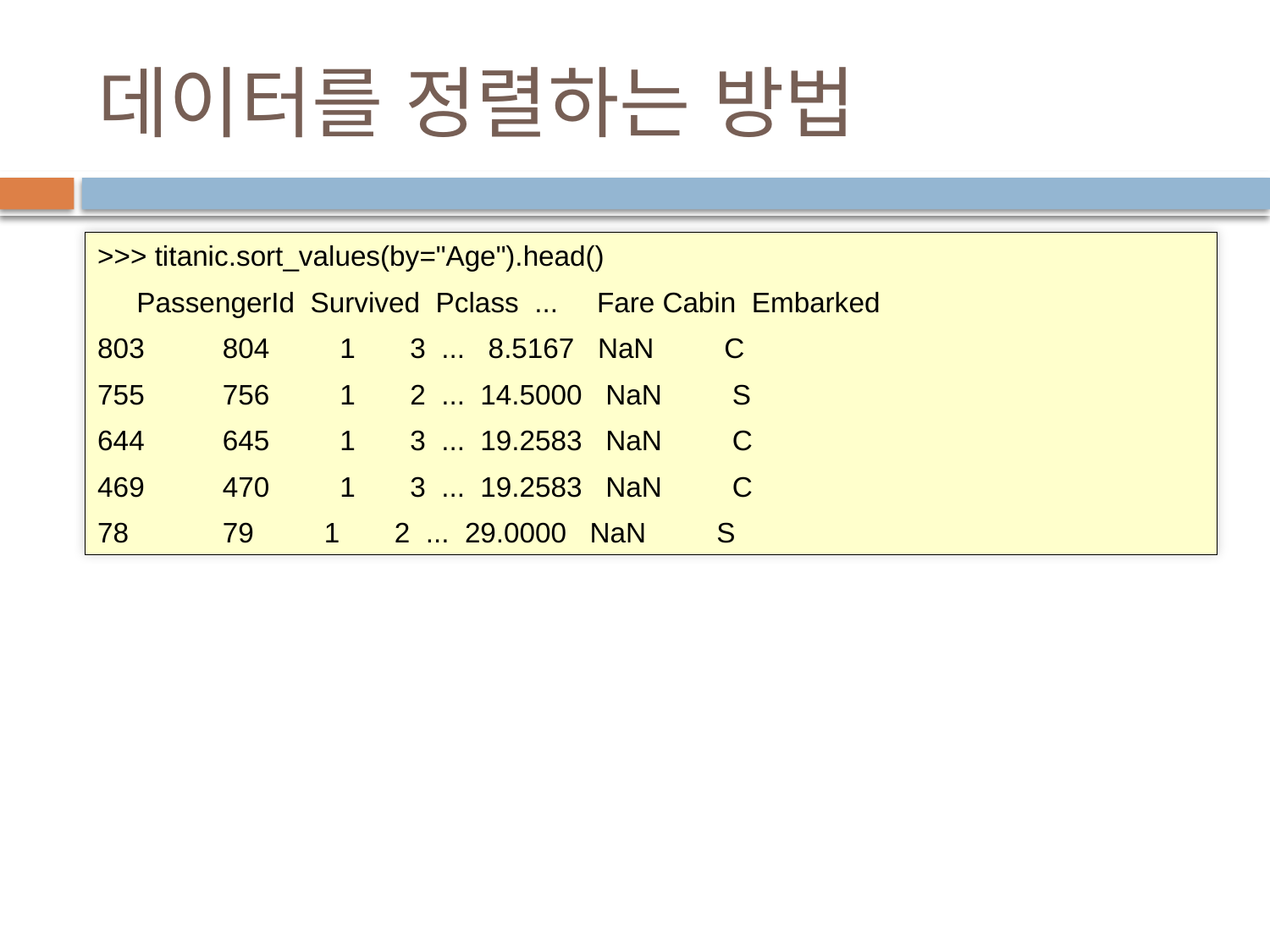

# 데이터를 정렬하는 방법

>>> titanic.sort_values(by="Age").head()
     PassengerId  Survived  Pclass  ...     Fare Cabin  Embarked
803          804         1       3  ...   8.5167   NaN         C
755          756         1       2  ...  14.5000   NaN         S
644          645         1       3  ...  19.2583   NaN         C
469          470         1       3  ...  19.2583   NaN         C
78            79         1       2  ...  29.0000   NaN         S